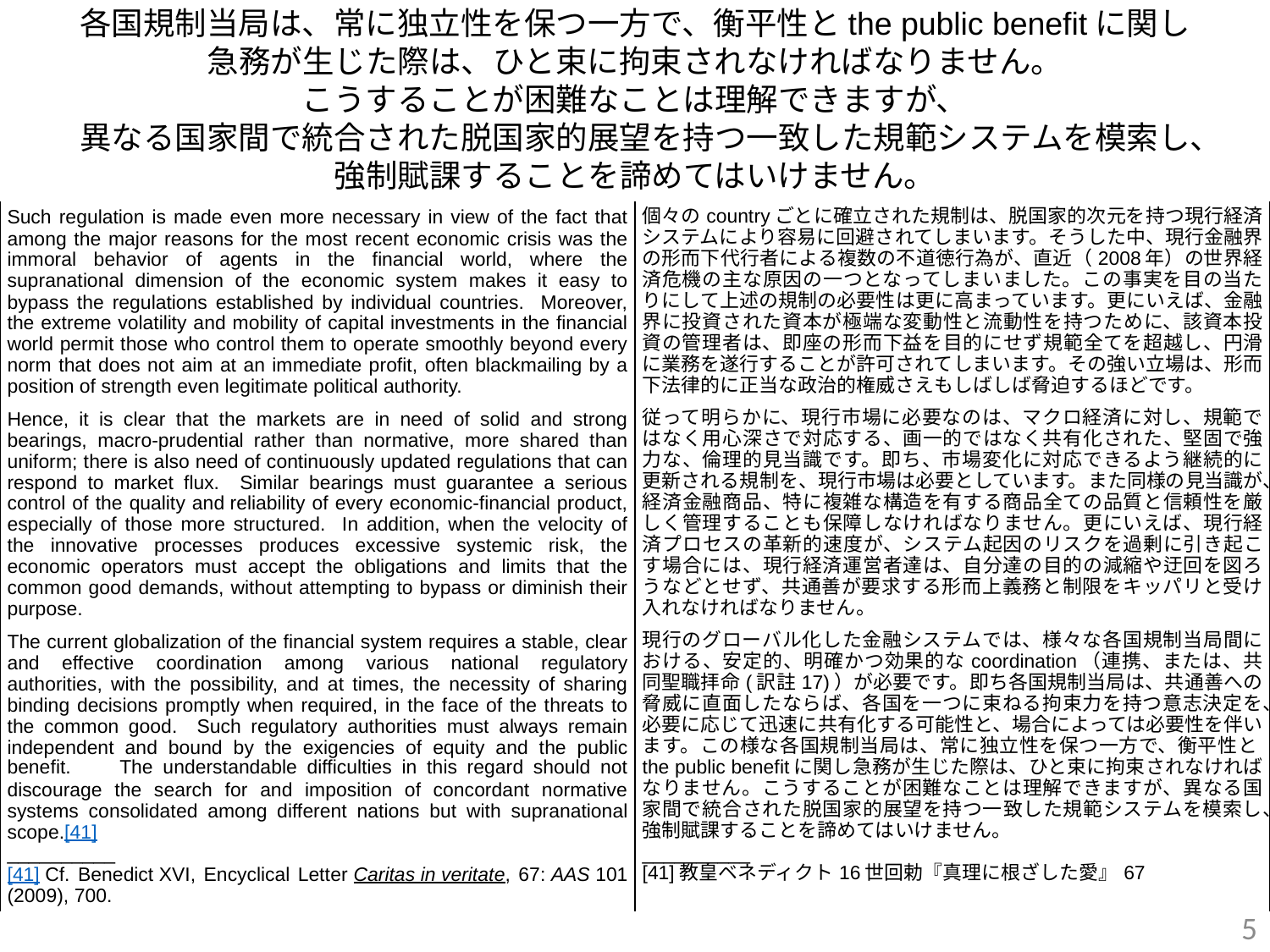

# 各国規制当局は、常に独立性を保つ一方で、衡平性とthe public benefitに関し急務が生じた際は、ひと束に拘束されなければなりません。 こうすることが困難なことは理解できますが、 異なる国家間で統合された脱国家的展望を持つ一致した規範システムを模索し、強制賦課することを諦めてはいけません。
| Such regulation is made even more necessary in view of the fact that among the major reasons for the most recent economic crisis was the immoral behavior of agents in the financial world, where the supranational dimension of the economic system makes it easy to bypass the regulations established by individual countries. Moreover, the extreme volatility and mobility of capital investments in the financial world permit those who control them to operate smoothly beyond every norm that does not aim at an immediate profit, often blackmailing by a position of strength even legitimate political authority. | 個々のcountryごとに確立された規制は、脱国家的次元を持つ現行経済システムにより容易に回避されてしまいます。そうした中、現行金融界の形而下代行者による複数の不道徳行為が、直近（2008年）の世界経済危機の主な原因の一つとなってしまいました。この事実を目の当たりにして上述の規制の必要性は更に高まっています。更にいえば、金融界に投資された資本が極端な変動性と流動性を持つために、該資本投資の管理者は、即座の形而下益を目的にせず規範全てを超越し、円滑に業務を遂行することが許可されてしまいます。その強い立場は、形而下法律的に正当な政治的権威さえもしばしば脅迫するほどです。 |
| --- | --- |
| Hence, it is clear that the markets are in need of solid and strong bearings, macro-prudential rather than normative, more shared than uniform; there is also need of continuously updated regulations that can respond to market flux. Similar bearings must guarantee a serious control of the quality and reliability of every economic-financial product, especially of those more structured. In addition, when the velocity of the innovative processes produces excessive systemic risk, the economic operators must accept the obligations and limits that the common good demands, without attempting to bypass or diminish their purpose. | 従って明らかに、現行市場に必要なのは、マクロ経済に対し、規範ではなく用心深さで対応する、画一的ではなく共有化された、堅固で強力な、倫理的見当識です。即ち、市場変化に対応できるよう継続的に更新される規制を、現行市場は必要としています。また同様の見当識が、経済金融商品、特に複雑な構造を有する商品全ての品質と信頼性を厳しく管理することも保障しなければなりません。更にいえば、現行経済プロセスの革新的速度が、システム起因のリスクを過剰に引き起こす場合には、現行経済運営者達は、自分達の目的の減縮や迂回を図ろうなどとせず、共通善が要求する形而上義務と制限をキッパリと受け入れなければなりません。 |
| The current globalization of the financial system requires a stable, clear and effective coordination among various national regulatory authorities, with the possibility, and at times, the necessity of sharing binding decisions promptly when required, in the face of the threats to the common good. Such regulatory authorities must always remain independent and bound by the exigencies of equity and the public benefit. 　The understandable difficulties in this regard should not discourage the search for and imposition of concordant normative systems consolidated among different nations but with supranational scope.[41] \_\_\_\_\_\_\_\_\_\_ [41] Cf. Benedict XVI, Encyclical Letter Caritas in veritate, 67: AAS 101 (2009), 700. | 現行のグローバル化した金融システムでは、様々な各国規制当局間における、安定的、明確かつ効果的なcoordination（連携、または、共同聖職拝命(訳註17)）が必要です。即ち各国規制当局は、共通善への脅威に直面したならば、各国を一つに束ねる拘束力を持つ意志決定を、必要に応じて迅速に共有化する可能性と、場合によっては必要性を伴います。この様な各国規制当局は、常に独立性を保つ一方で、衡平性とthe public benefitに関し急務が生じた際は、ひと束に拘束されなければなりません。こうすることが困難なことは理解できますが、異なる国家間で統合された脱国家的展望を持つ一致した規範システムを模索し、強制賦課することを諦めてはいけません。 \_\_\_\_\_\_\_\_\_\_ [41]教皇ベネディクト16世回勅『真理に根ざした愛』67 |
5